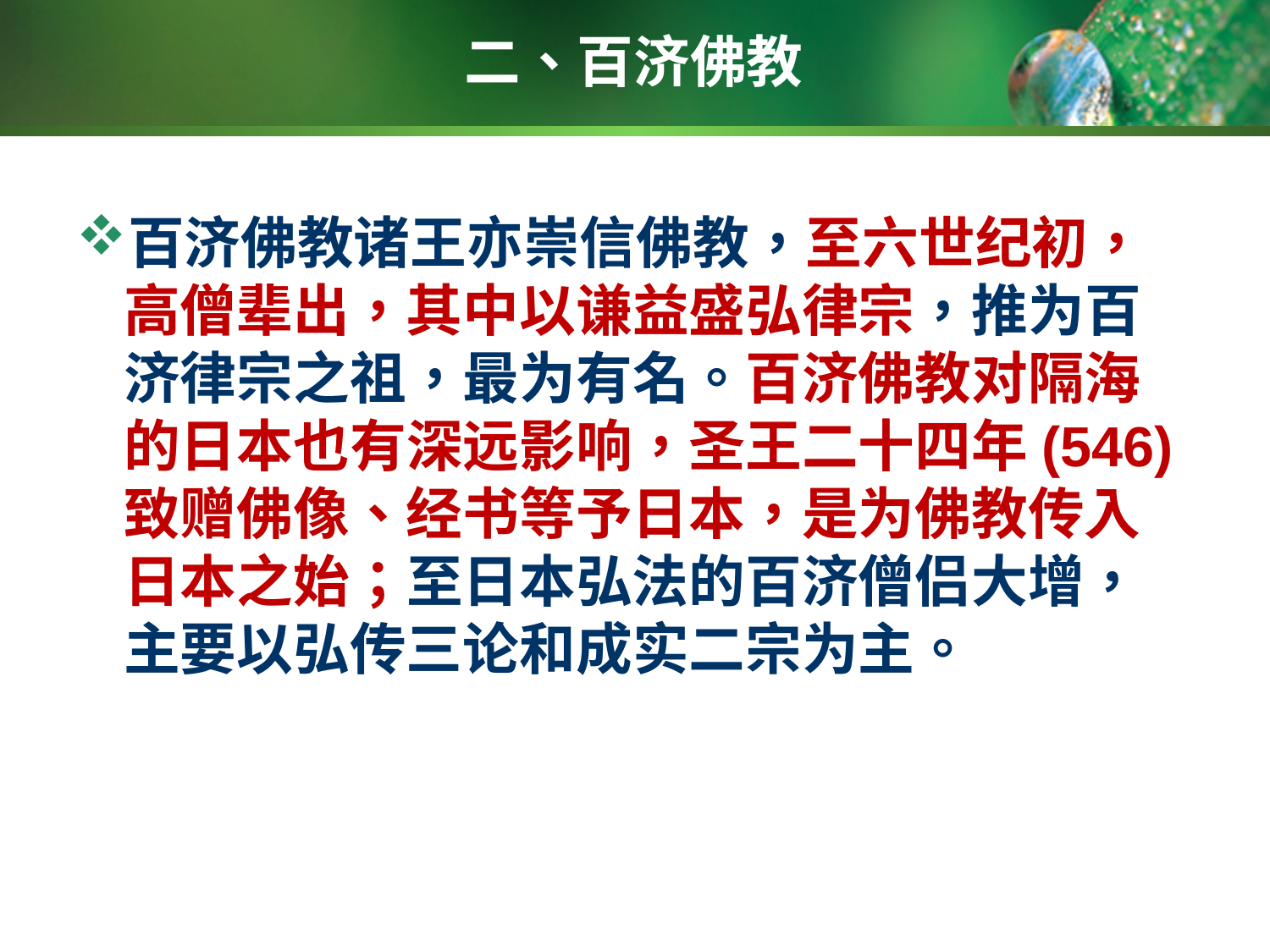

# 二、百济佛教
百济佛教诸王亦崇信佛教，至六世纪初，高僧辈出，其中以谦益盛弘律宗，推为百济律宗之祖，最为有名。百济佛教对隔海的日本也有深远影响，圣王二十四年(546)致赠佛像、经书等予日本，是为佛教传入日本之始；至日本弘法的百济僧侣大增，主要以弘传三论和成实二宗为主。